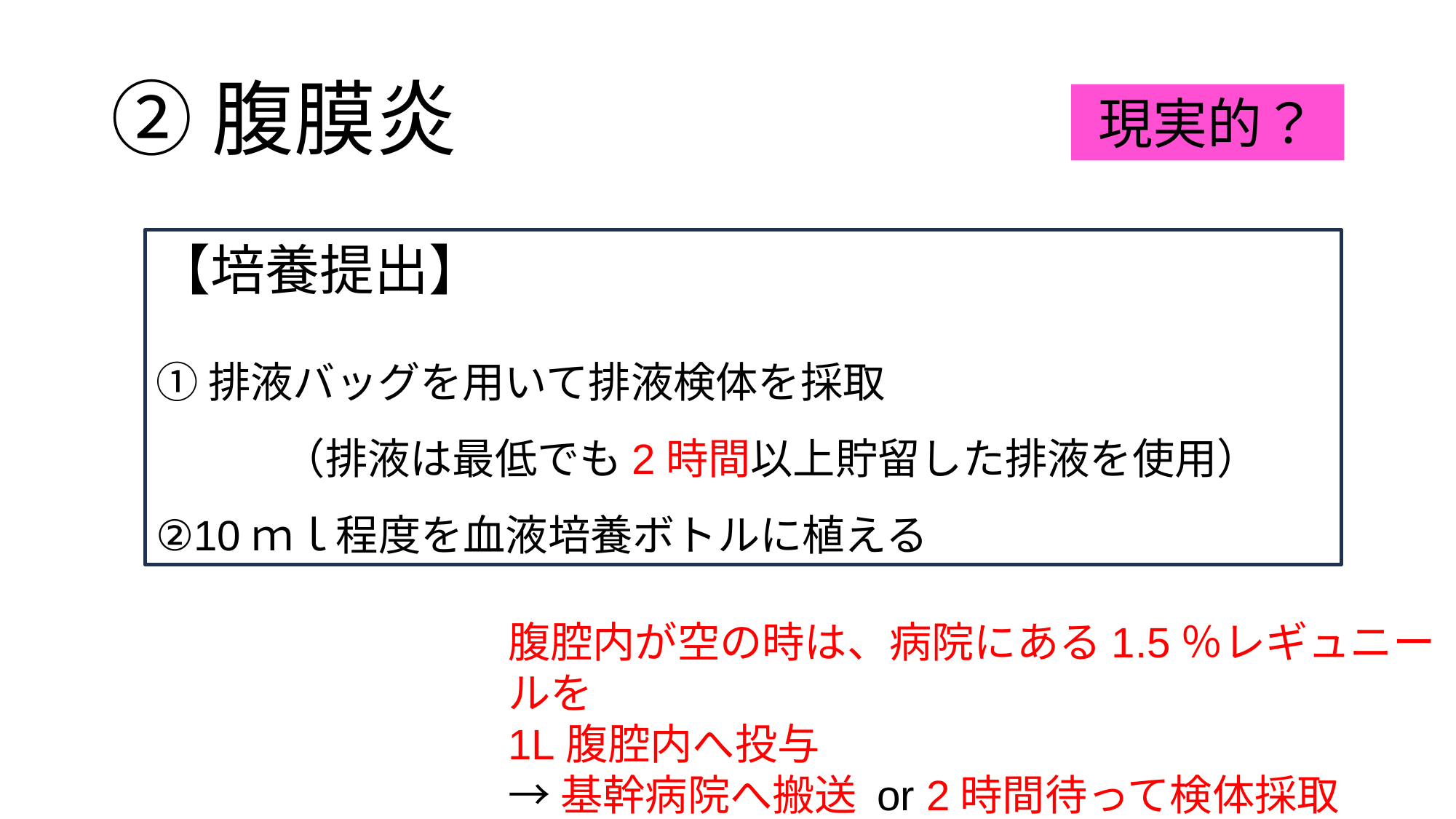

# ②腹膜炎
現実的？
【培養提出】

①排液バッグを用いて排液検体を採取
　　　（排液は最低でも2時間以上貯留した排液を使用）
②10ｍｌ程度を血液培養ボトルに植える
腹腔内が空の時は、病院にある1.5％レギュニールを
1L腹腔内へ投与
→基幹病院へ搬送 or 2時間待って検体採取